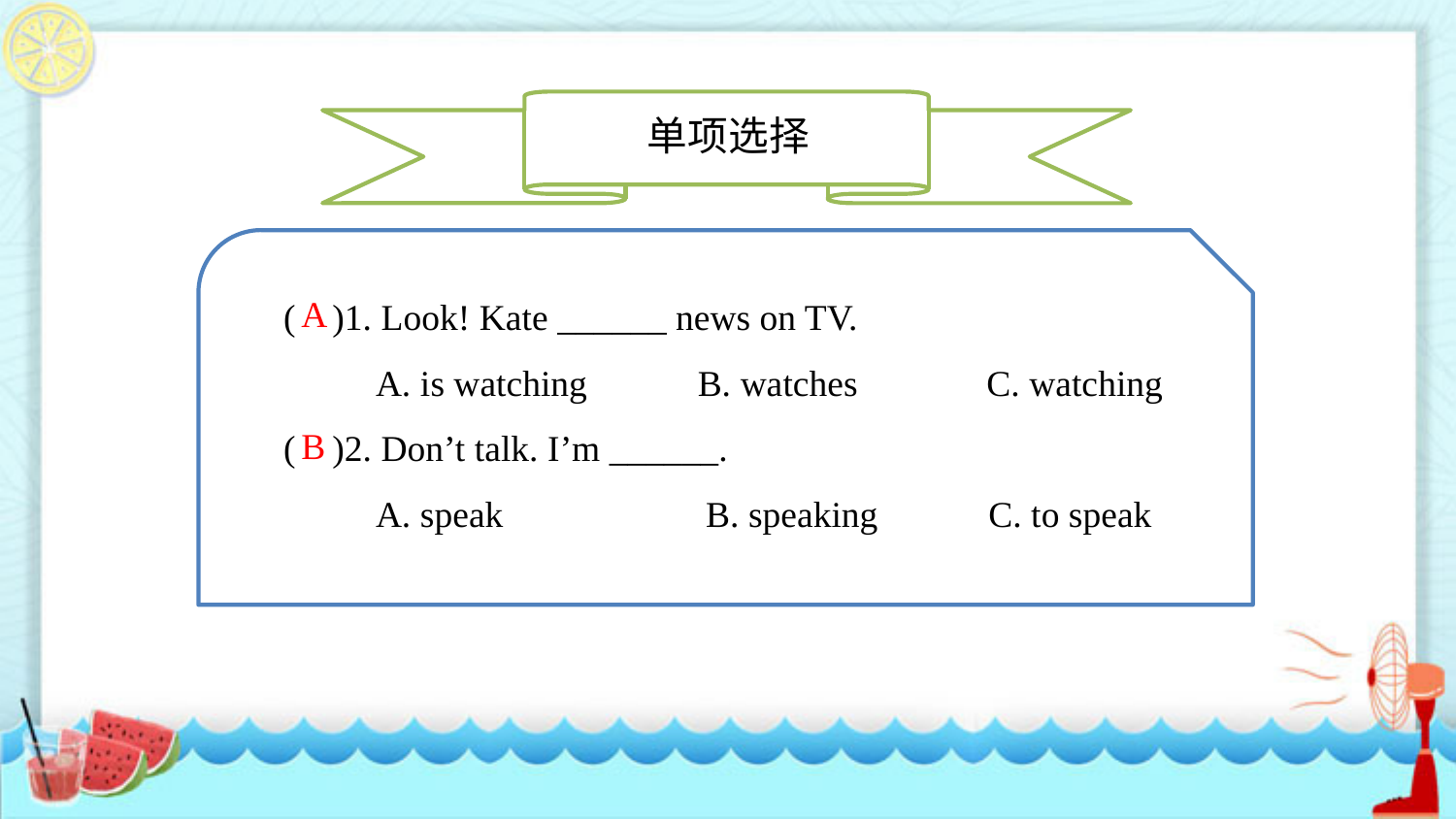

单项选择

(    )1. Look! Kate ______ news on TV.
          A. is watching            B. watches              C. watching
(    )2. Don’t talk. I’m ______.
          A. speak                      B. speaking            C. to speak
A
B